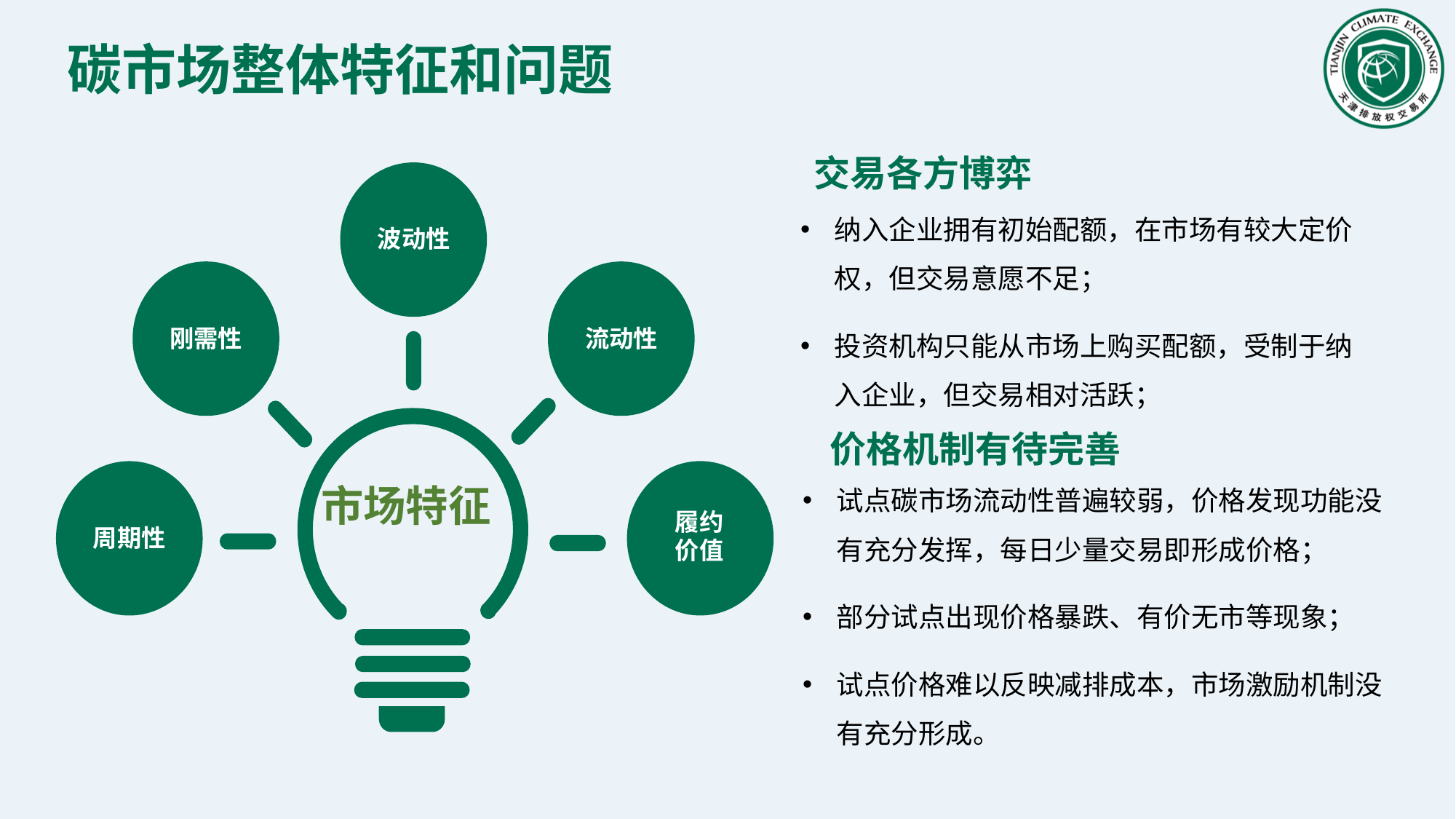

# 碳市场整体特征和问题
交易各方博弈

纳入企业拥有初始配额，在市场有较大定价权，但交易意愿不足；
投资机构只能从市场上购买配额，受制于纳入企业，但交易相对活跃；
波动性

刚需性
流动性

市场特征
履约
价值
周期性

价格机制有待完善
试点碳市场流动性普遍较弱，价格发现功能没有充分发挥，每日少量交易即形成价格；
部分试点出现价格暴跌、有价无市等现象；
试点价格难以反映减排成本，市场激励机制没有充分形成。